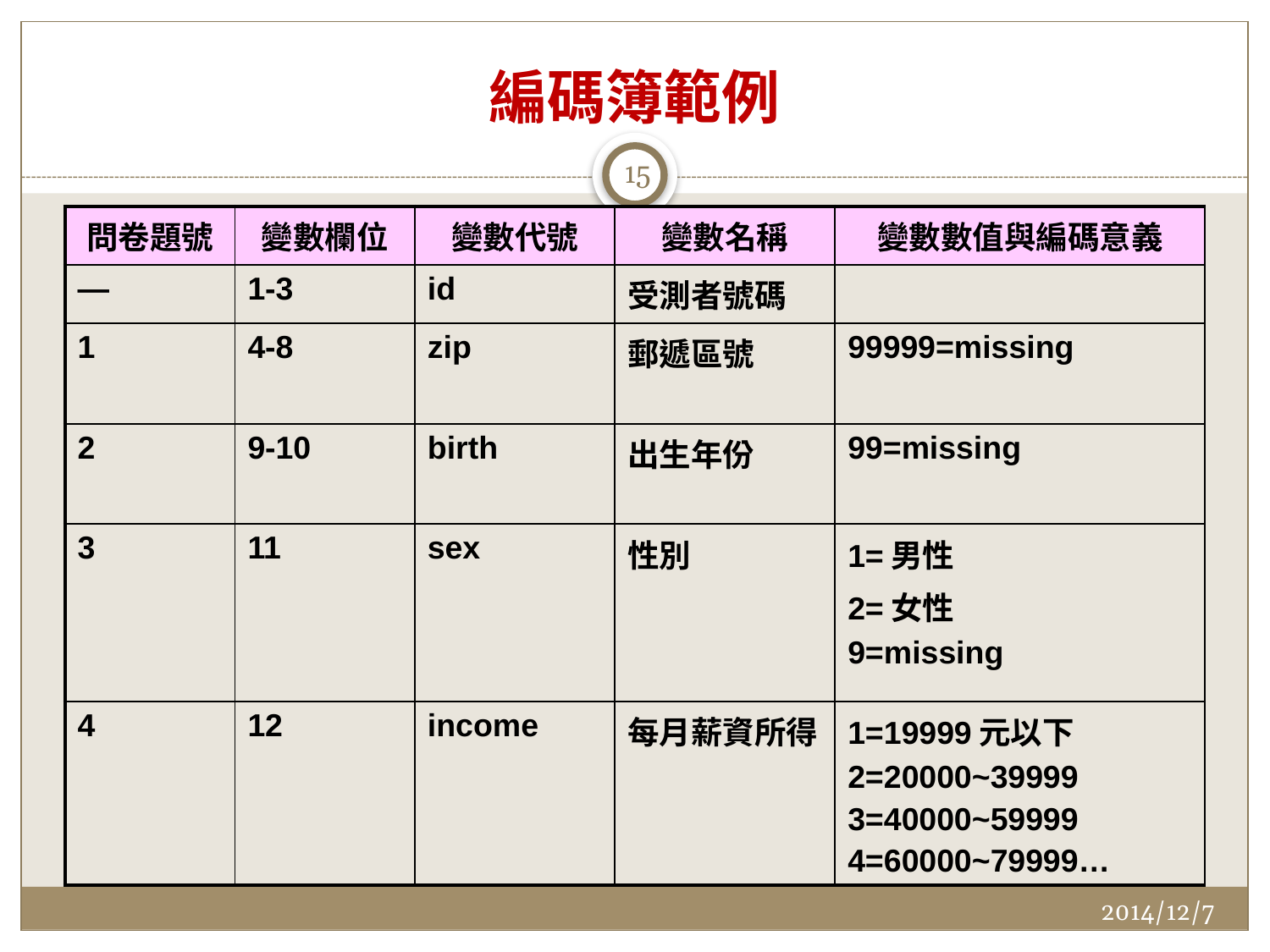

# 編碼簿範例
15
| 問卷題號 | 變數欄位 | 變數代號 | 變數名稱 | 變數數值與編碼意義 |
| --- | --- | --- | --- | --- |
| — | 1-3 | id | 受測者號碼 |  |
| 1 | 4-8 | zip | 郵遞區號 | 99999=missing |
| 2 | 9-10 | birth | 出生年份 | 99=missing |
| 3 | 11 | sex | 性別 | 1=男性 2=女性 9=missing |
| 4 | 12 | income | 每月薪資所得 | 1=19999元以下 2=20000~39999 3=40000~59999 4=60000~79999… |
2014/12/7